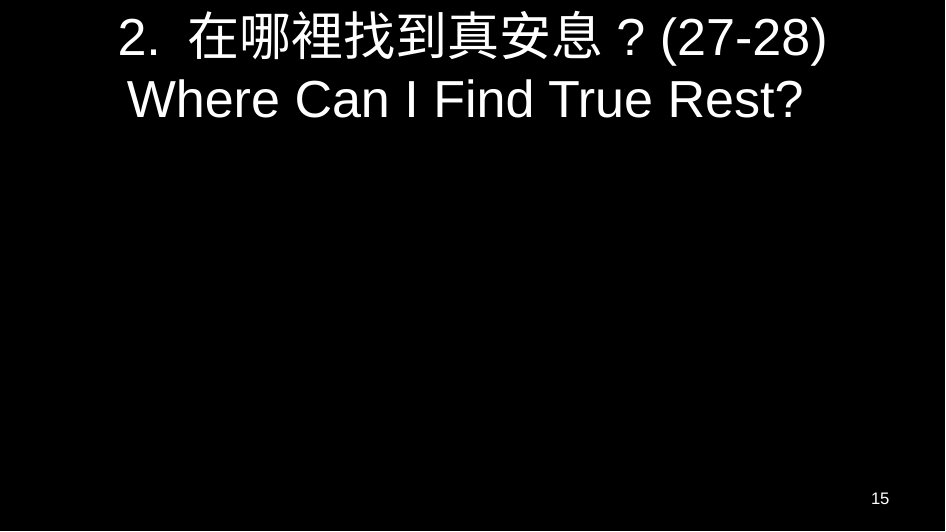

# 2. 在哪裡找到真安息? (27-28) Where Can I Find True Rest?
15